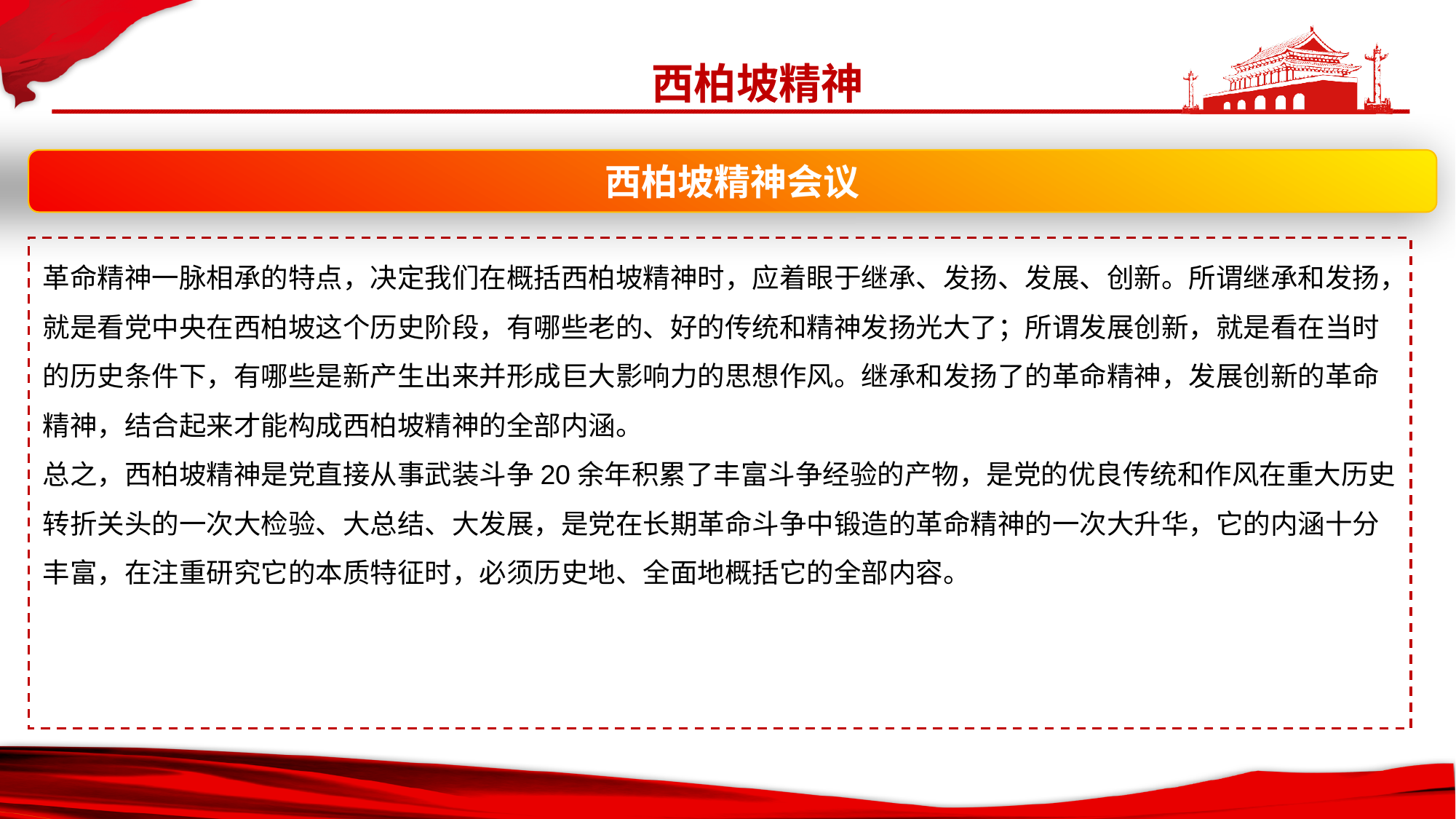

西柏坡精神
西柏坡精神会议

革命精神一脉相承的特点，决定我们在概括西柏坡精神时，应着眼于继承、发扬、发展、创新。所谓继承和发扬，就是看党中央在西柏坡这个历史阶段，有哪些老的、好的传统和精神发扬光大了；所谓发展创新，就是看在当时的历史条件下，有哪些是新产生出来并形成巨大影响力的思想作风。继承和发扬了的革命精神，发展创新的革命精神，结合起来才能构成西柏坡精神的全部内涵。
总之，西柏坡精神是党直接从事武装斗争20余年积累了丰富斗争经验的产物，是党的优良传统和作风在重大历史转折关头的一次大检验、大总结、大发展，是党在长期革命斗争中锻造的革命精神的一次大升华，它的内涵十分丰富，在注重研究它的本质特征时，必须历史地、全面地概括它的全部内容。